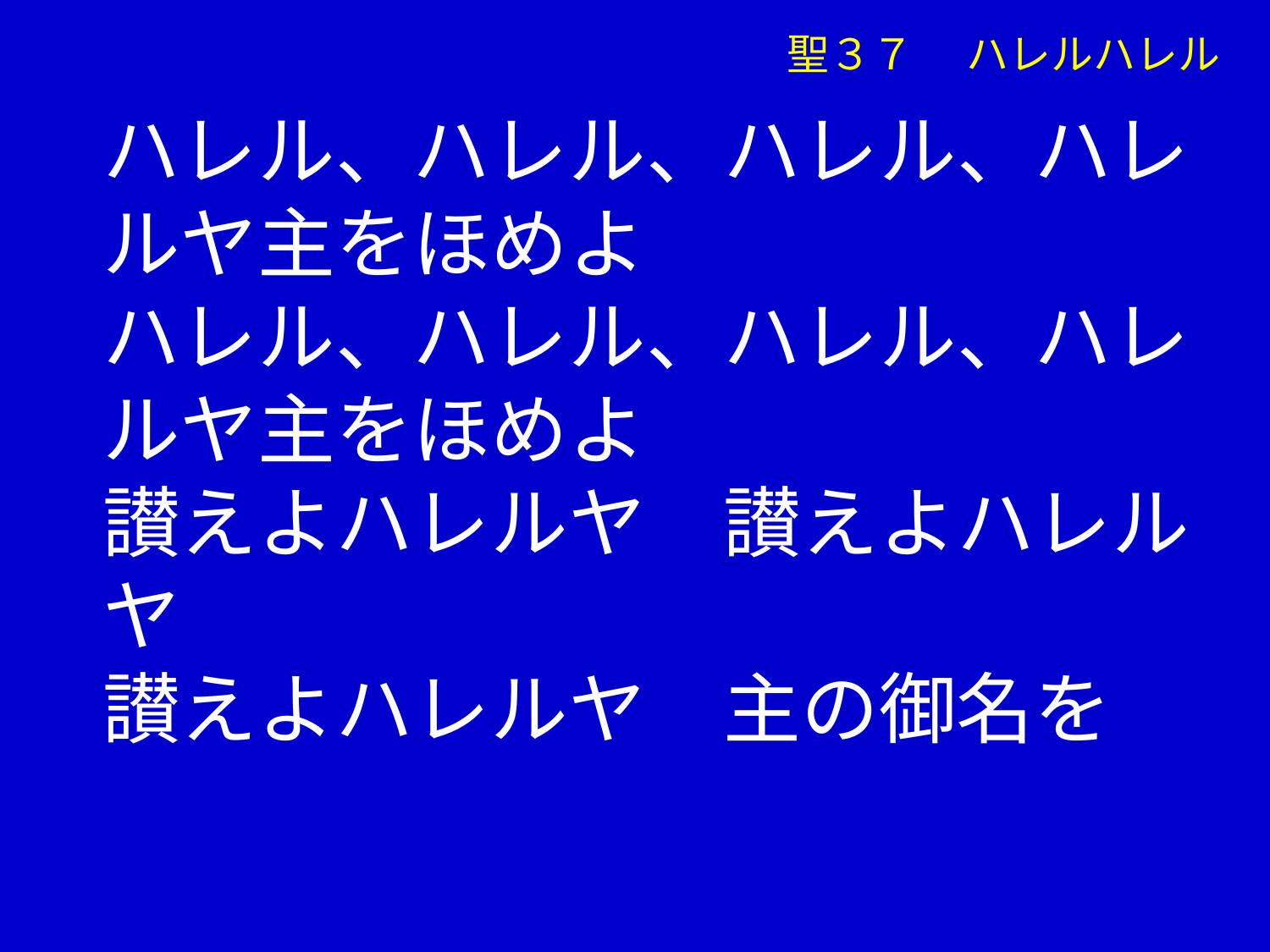

ハレル、ハレル、ハレル、ハレルヤ主をほめよ
ハレル、ハレル、ハレル、ハレルヤ主をほめよ
讃えよハレルヤ　讃えよハレルヤ
讃えよハレルヤ　主の御名を

聖３７ 　ハレルハレル